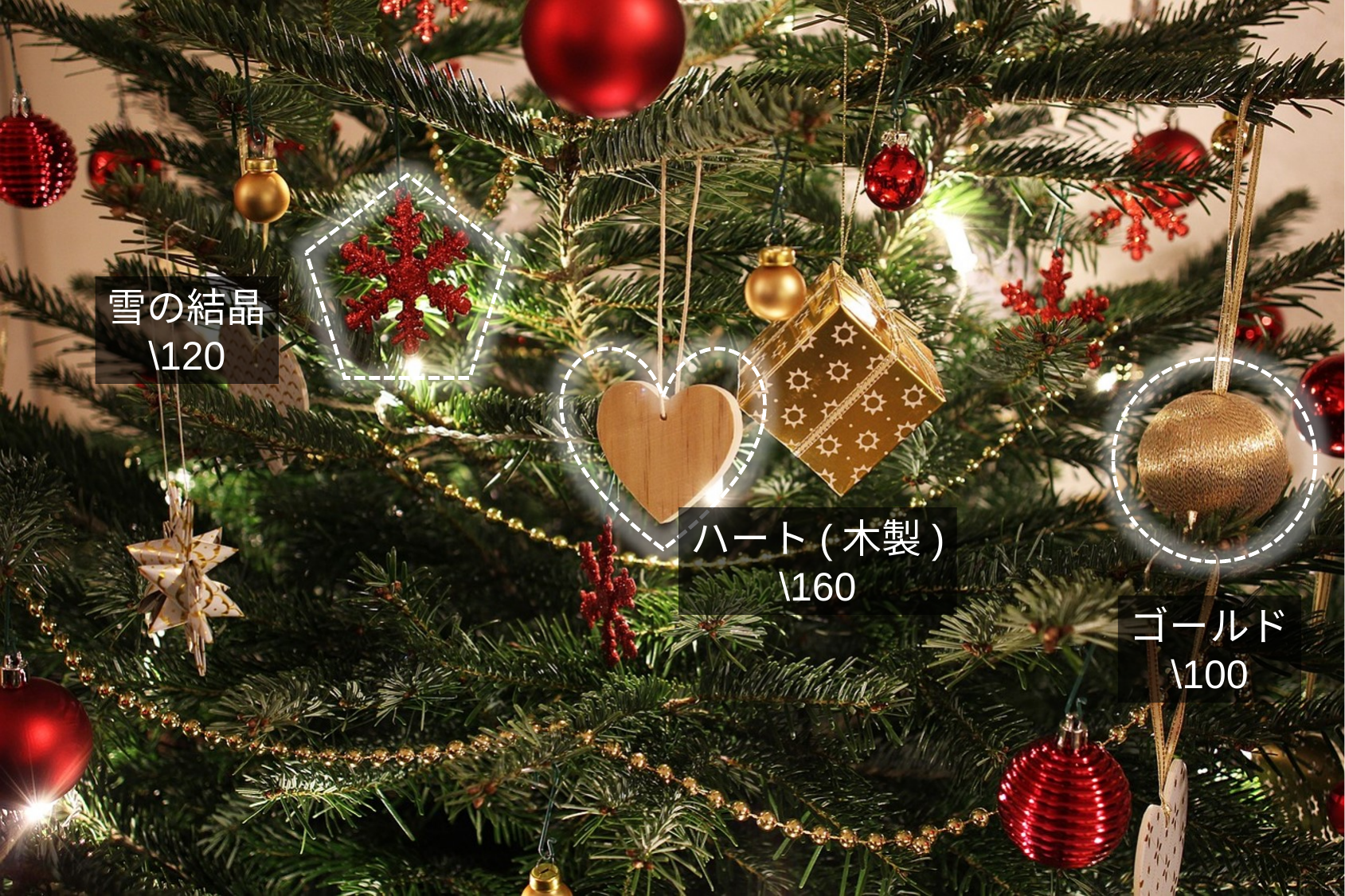

作り方解説③

雪の結晶
\120

ハート(木製)
\160
ゴールド
\100